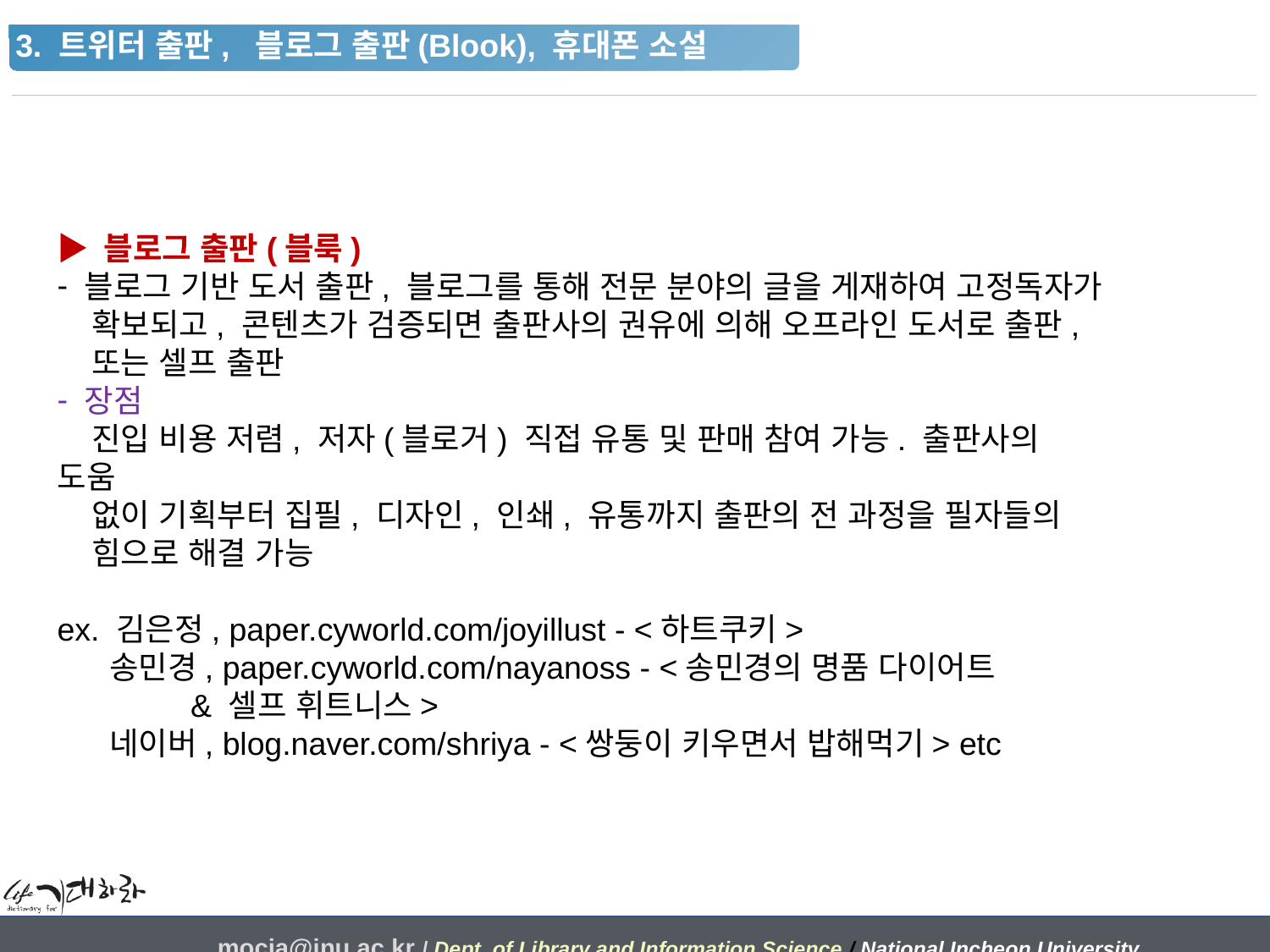

3. 트위터 출판,  블로그 출판(Blook), 휴대폰 소설

▶ 블로그 출판(블룩)
 블로그 기반 도서 출판, 블로그를 통해 전문 분야의 글을 게재하여 고정독자가
   확보되고, 콘텐츠가 검증되면 출판사의 권유에 의해 오프라인 도서로 출판,
   또는 셀프 출판
 장점
   진입 비용 저렴, 저자(블로거) 직접 유통 및 판매 참여 가능. 출판사의 도움
   없이 기획부터 집필, 디자인, 인쇄, 유통까지 출판의 전 과정을 필자들의
   힘으로 해결 가능

ex. 김은정, paper.cyworld.com/joyillust - <하트쿠키>
     송민경, paper.cyworld.com/nayanoss - <송민경의 명품 다이어트
               & 셀프 휘트니스>
     네이버, blog.naver.com/shriya - <쌍둥이 키우면서 밥해먹기> etc

mocja@inu.ac.kr / Dept. of Library and Information Science / National Incheon University